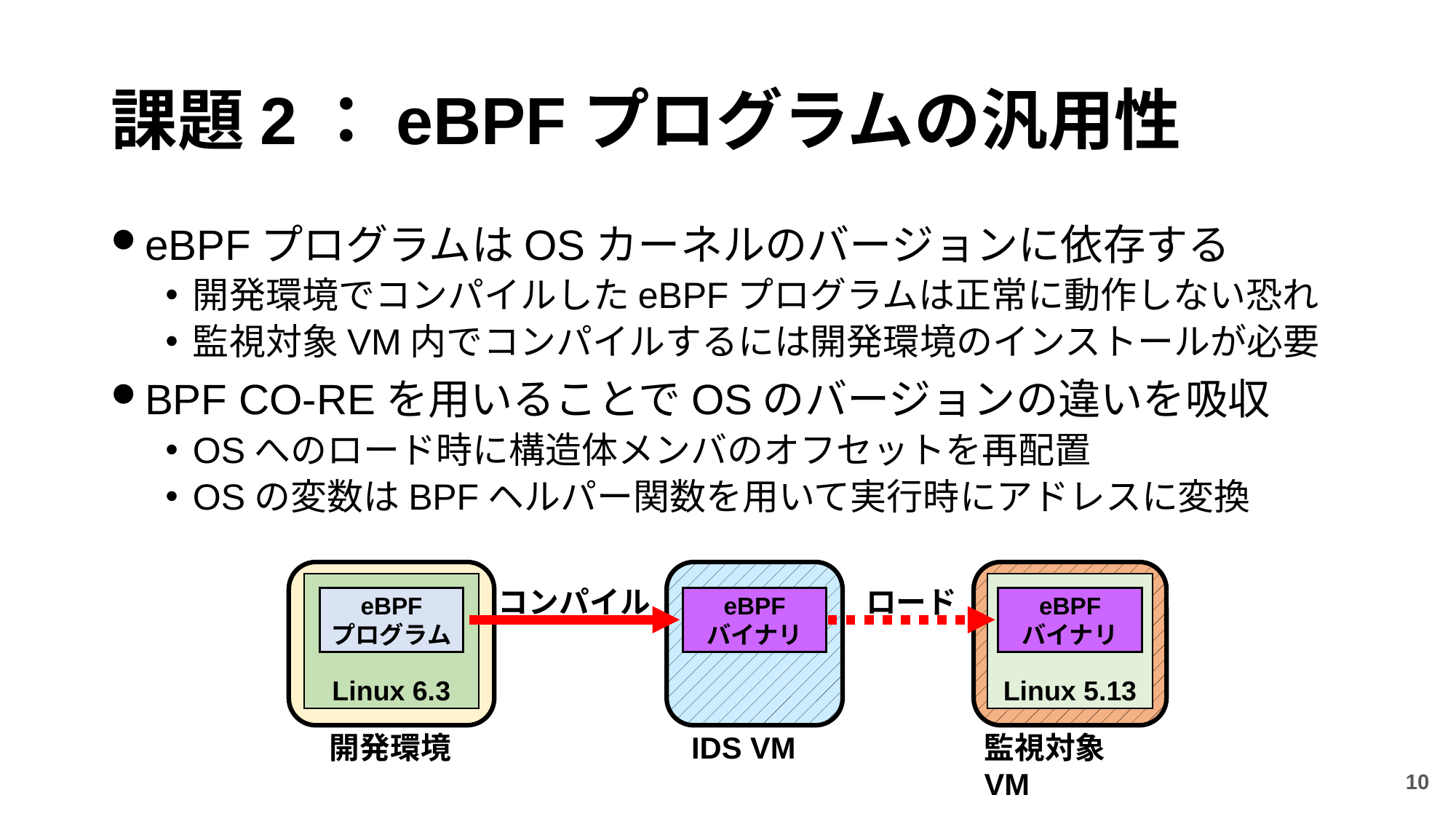

# 課題2：eBPFプログラムの汎用性
eBPFプログラムはOSカーネルのバージョンに依存する
開発環境でコンパイルしたeBPFプログラムは正常に動作しない恐れ
監視対象VM内でコンパイルするには開発環境のインストールが必要
BPF CO-REを用いることでOSのバージョンの違いを吸収
OSへのロード時に構造体メンバのオフセットを再配置
OSの変数はBPFヘルパー関数を用いて実行時にアドレスに変換

コンパイル
ロード
eBPF
プログラム
eBPF
バイナリ
eBPF
バイナリ
Linux 6.3
Linux 5.13
開発環境
IDS VM
監視対象VM
10